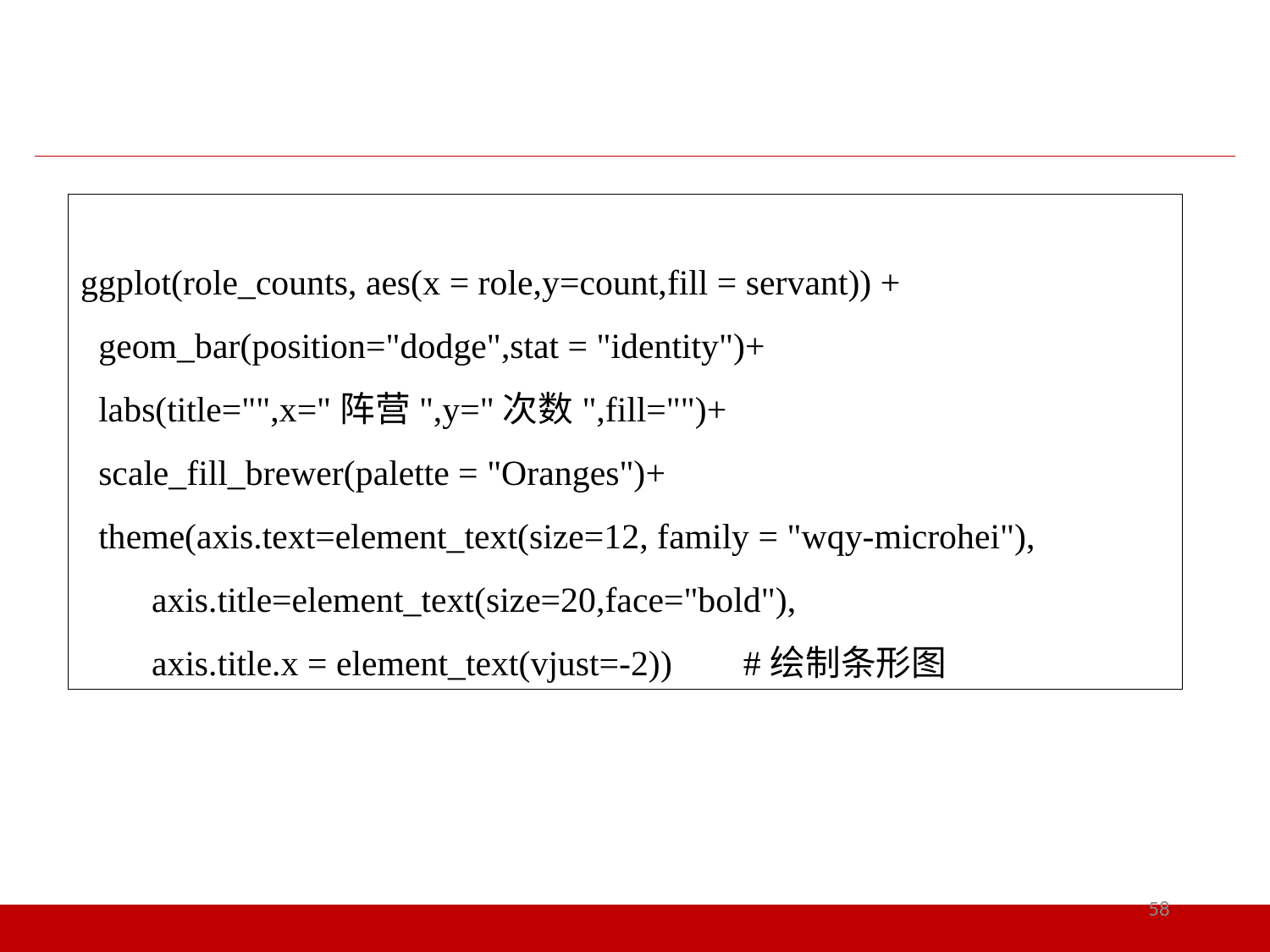

ggplot(role_counts, aes(x = role,y=count,fill = servant)) +
  geom_bar(position="dodge",stat = "identity")+
  labs(title="",x="阵营",y="次数",fill="")+
  scale_fill_brewer(palette = "Oranges")+
  theme(axis.text=element_text(size=12, family = "wqy-microhei"),
        axis.title=element_text(size=20,face="bold"),
        axis.title.x = element_text(vjust=-2))        #绘制条形图
58